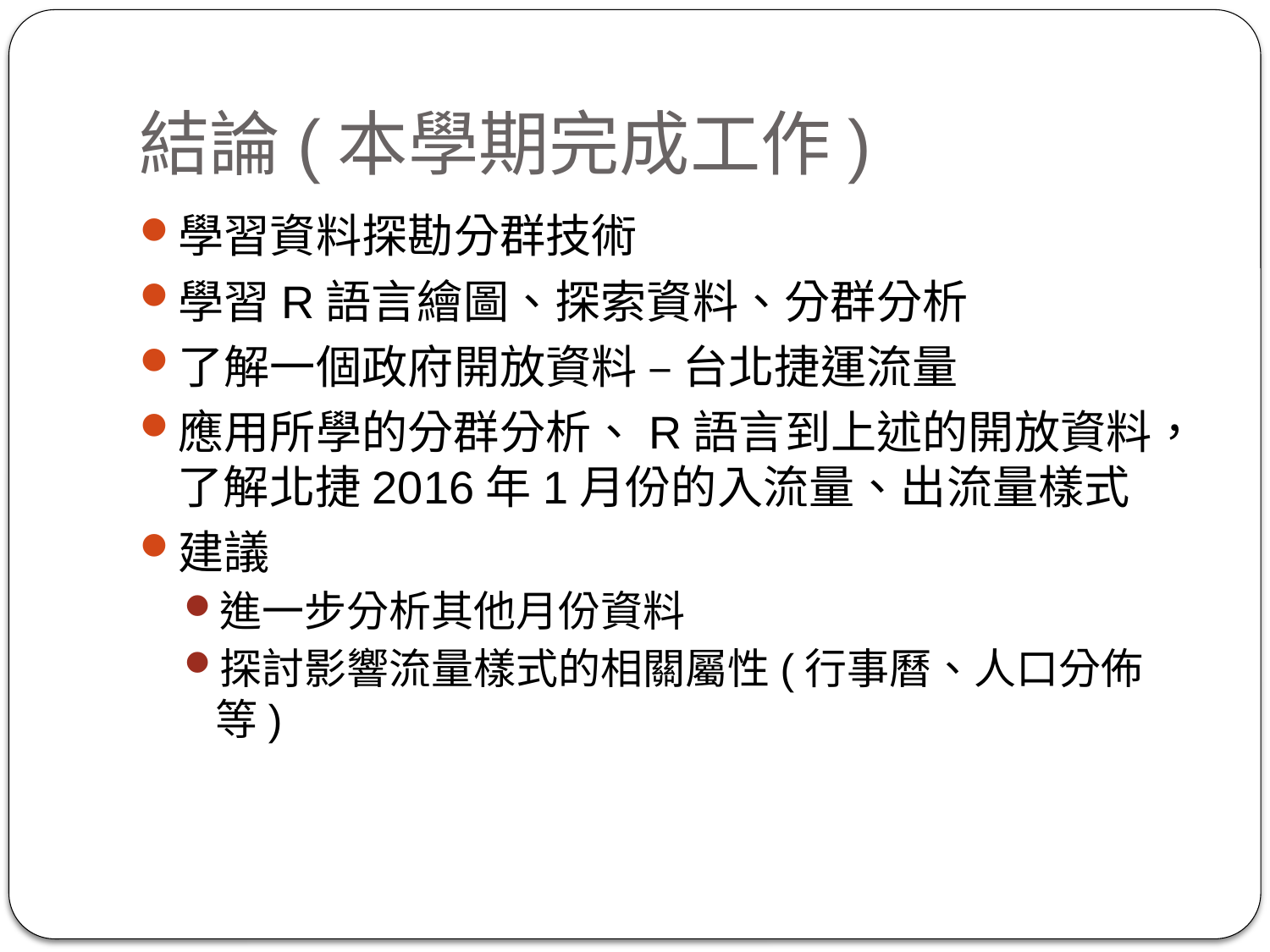

# 結論(本學期完成工作)
學習資料探勘分群技術
學習R語言繪圖、探索資料、分群分析
了解一個政府開放資料 – 台北捷運流量
應用所學的分群分析、R語言到上述的開放資料，了解北捷2016年1月份的入流量、出流量樣式
建議
進一步分析其他月份資料
探討影響流量樣式的相關屬性(行事曆、人口分佈等)